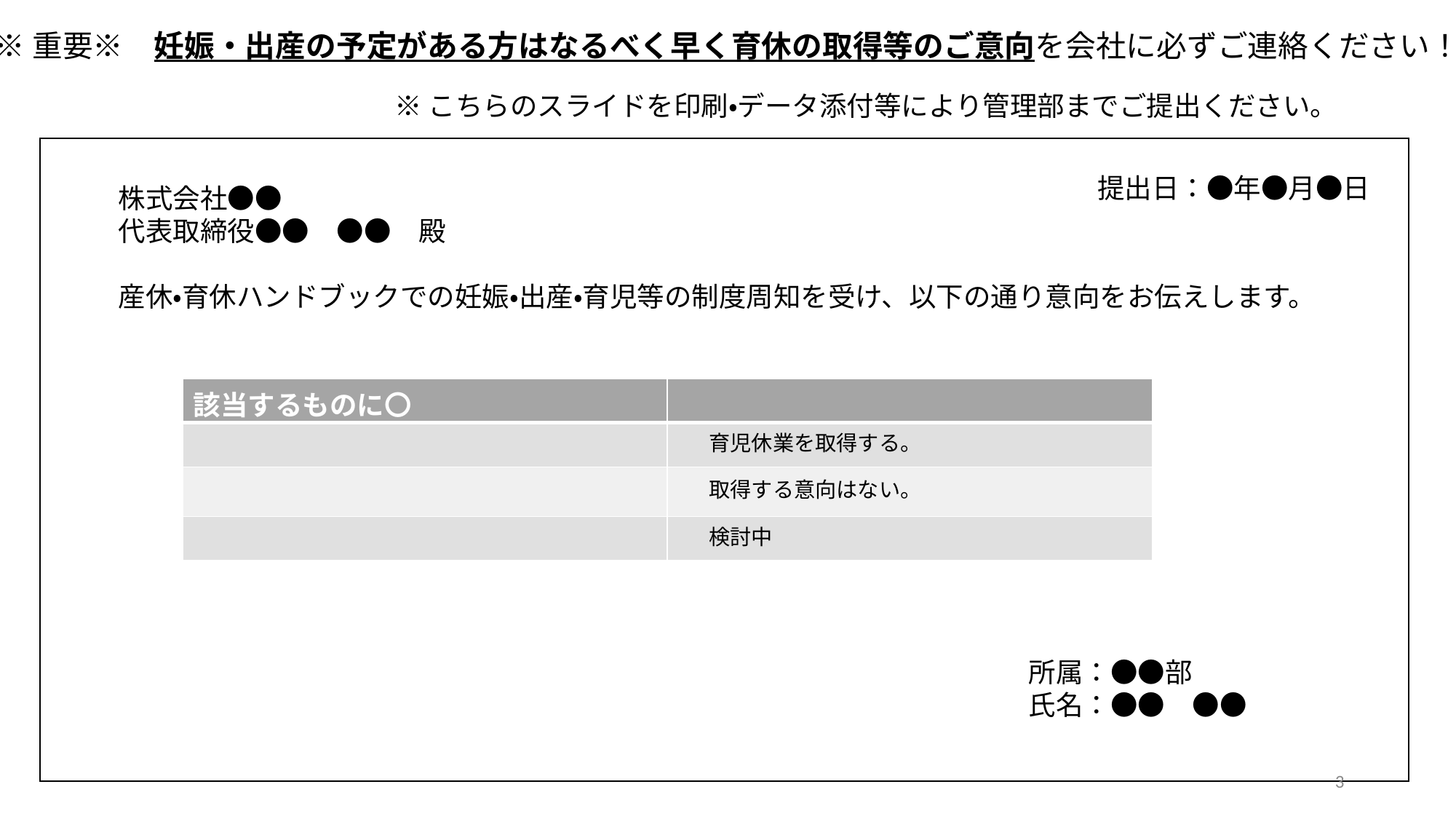

※重要※　妊娠・出産の予定がある方はなるべく早く育休の取得等のご意向を会社に必ずご連絡ください！
※こちらのスライドを印刷・データ添付等により管理部までご提出ください。

提出日：●年●月●日
株式会社●●
代表取締役●●　●●　殿

産休・育休ハンドブックでの妊娠・出産・育児等の制度周知を受け、以下の通り意向をお伝えします。
| 該当するものに〇 |  |
| --- | --- |
|  | 育児休業を取得する。 |
|  | 取得する意向はない。 |
|  | 検討中 |
所属：●●部
氏名：●●　●●
3